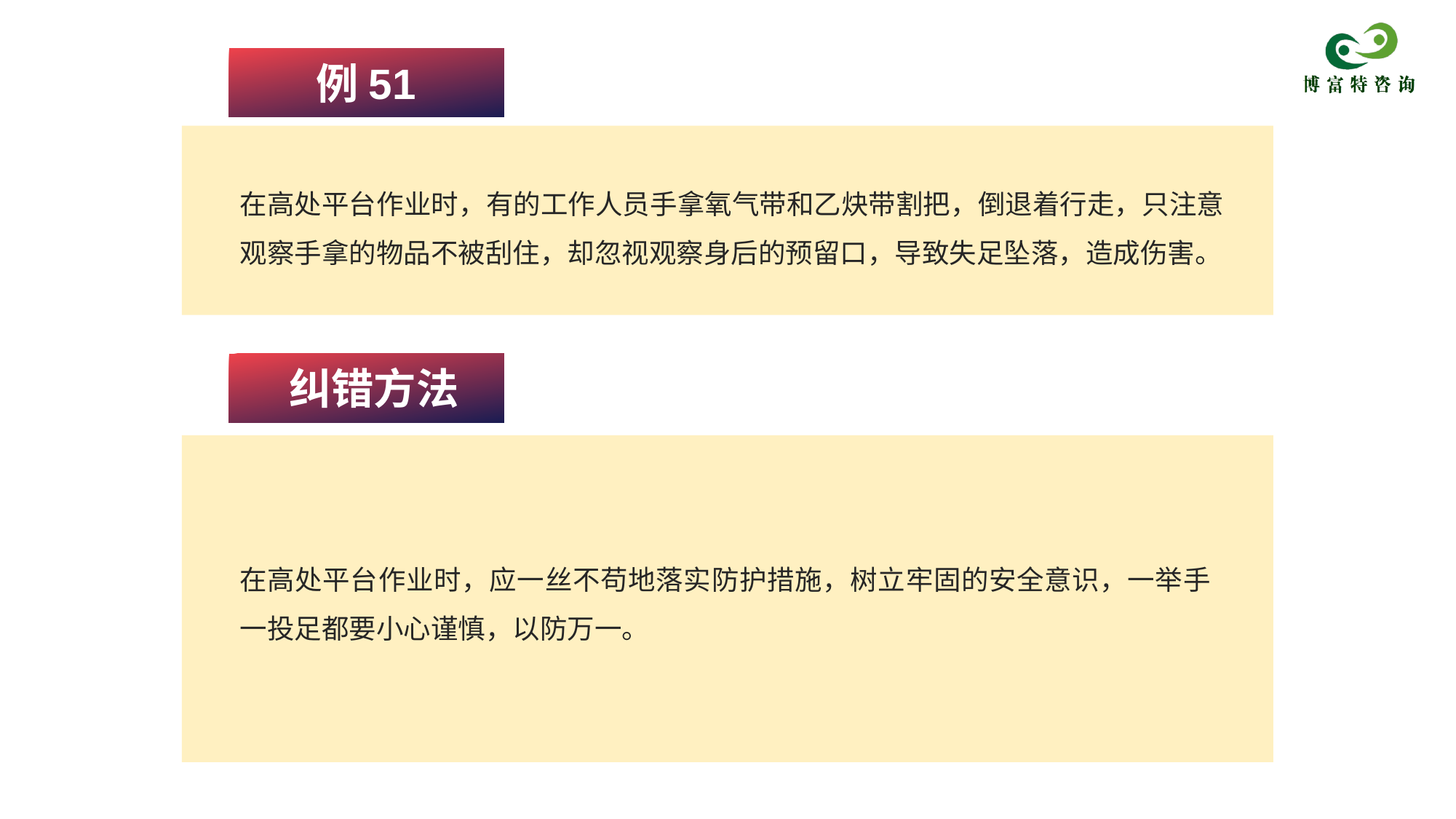

例51

在高处平台作业时，有的工作人员手拿氧气带和乙炔带割把，倒退着行走，只注意观察手拿的物品不被刮住，却忽视观察身后的预留口，导致失足坠落，造成伤害。

纠错方法

在高处平台作业时，应一丝不苟地落实防护措施，树立牢固的安全意识，一举手一投足都要小心谨慎，以防万一。